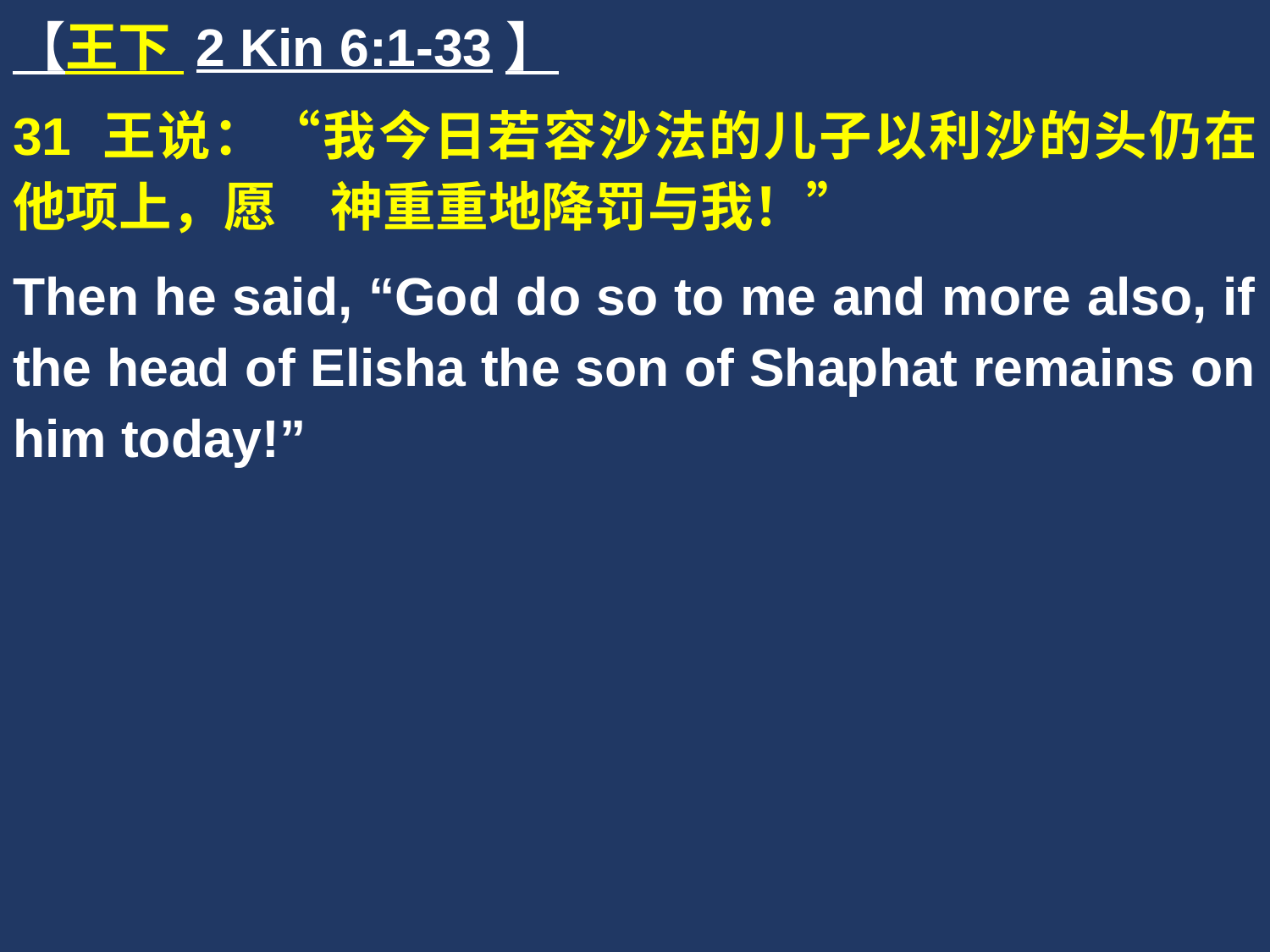

【王下 2 Kin 6:1-33】
31 王说：“我今日若容沙法的儿子以利沙的头仍在他项上，愿　神重重地降罚与我！”
Then he said, “God do so to me and more also, if the head of Elisha the son of Shaphat remains on him today!”